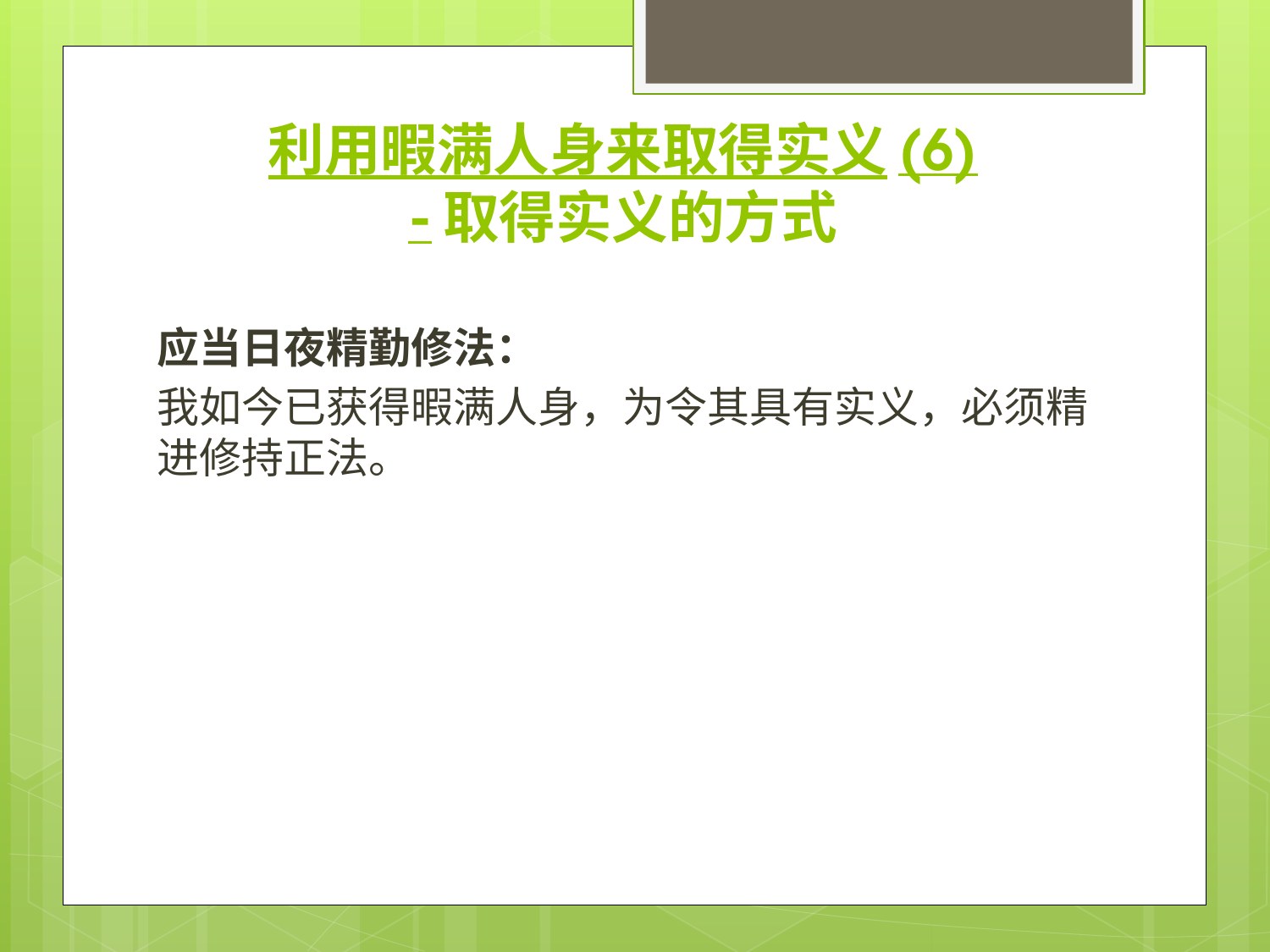

# 利用暇满人身来取得实义(6) -取得实义的方式

应当日夜精勤修法：
我如今已获得暇满人身，为令其具有实义，必须精进修持正法。